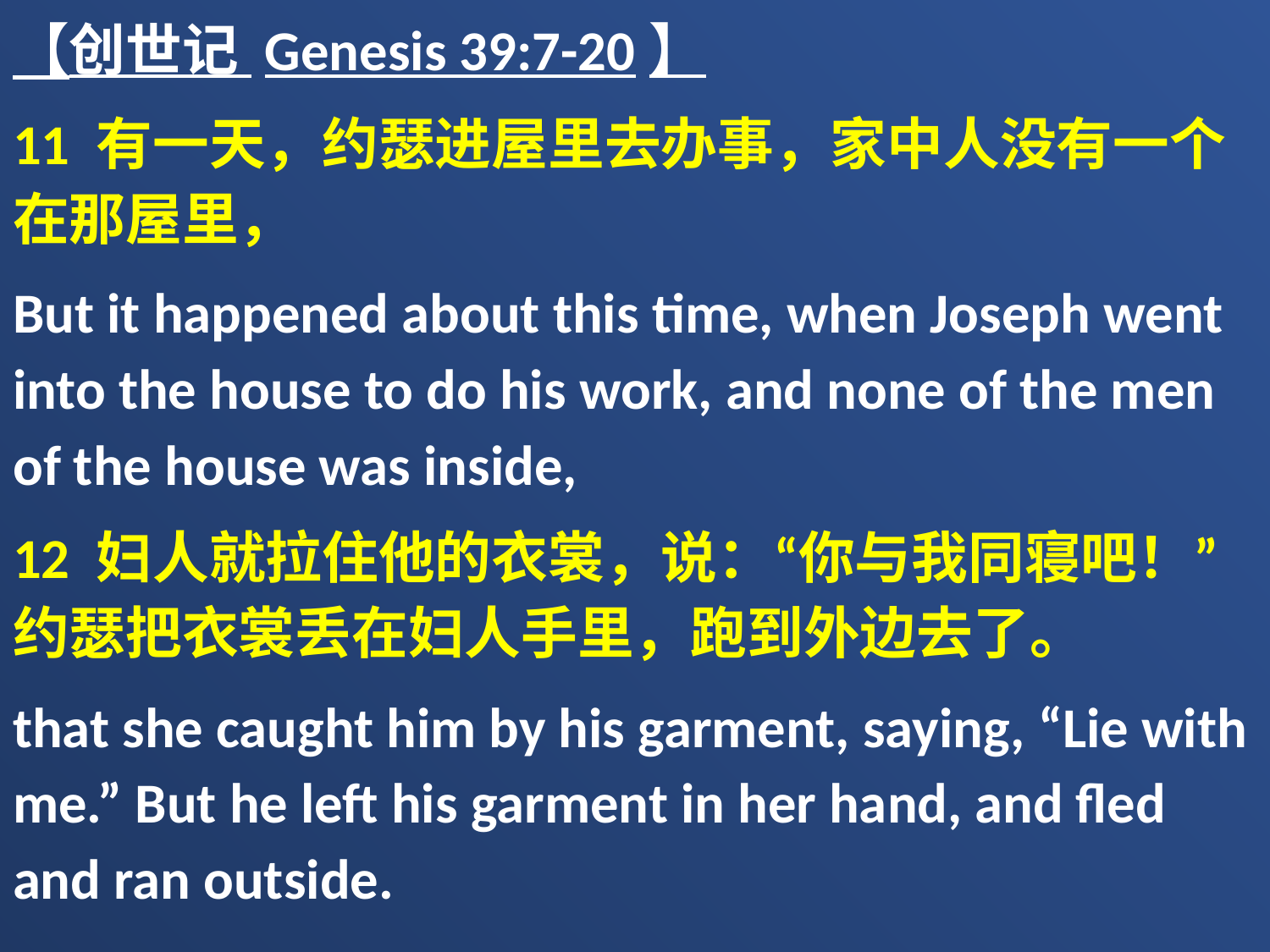

【创世记 Genesis 39:7-20】
11 有一天，约瑟进屋里去办事，家中人没有一个在那屋里，
But it happened about this time, when Joseph went into the house to do his work, and none of the men of the house was inside,
12 妇人就拉住他的衣裳，说：“你与我同寝吧！”约瑟把衣裳丢在妇人手里，跑到外边去了。
that she caught him by his garment, saying, “Lie with me.” But he left his garment in her hand, and fled and ran outside.